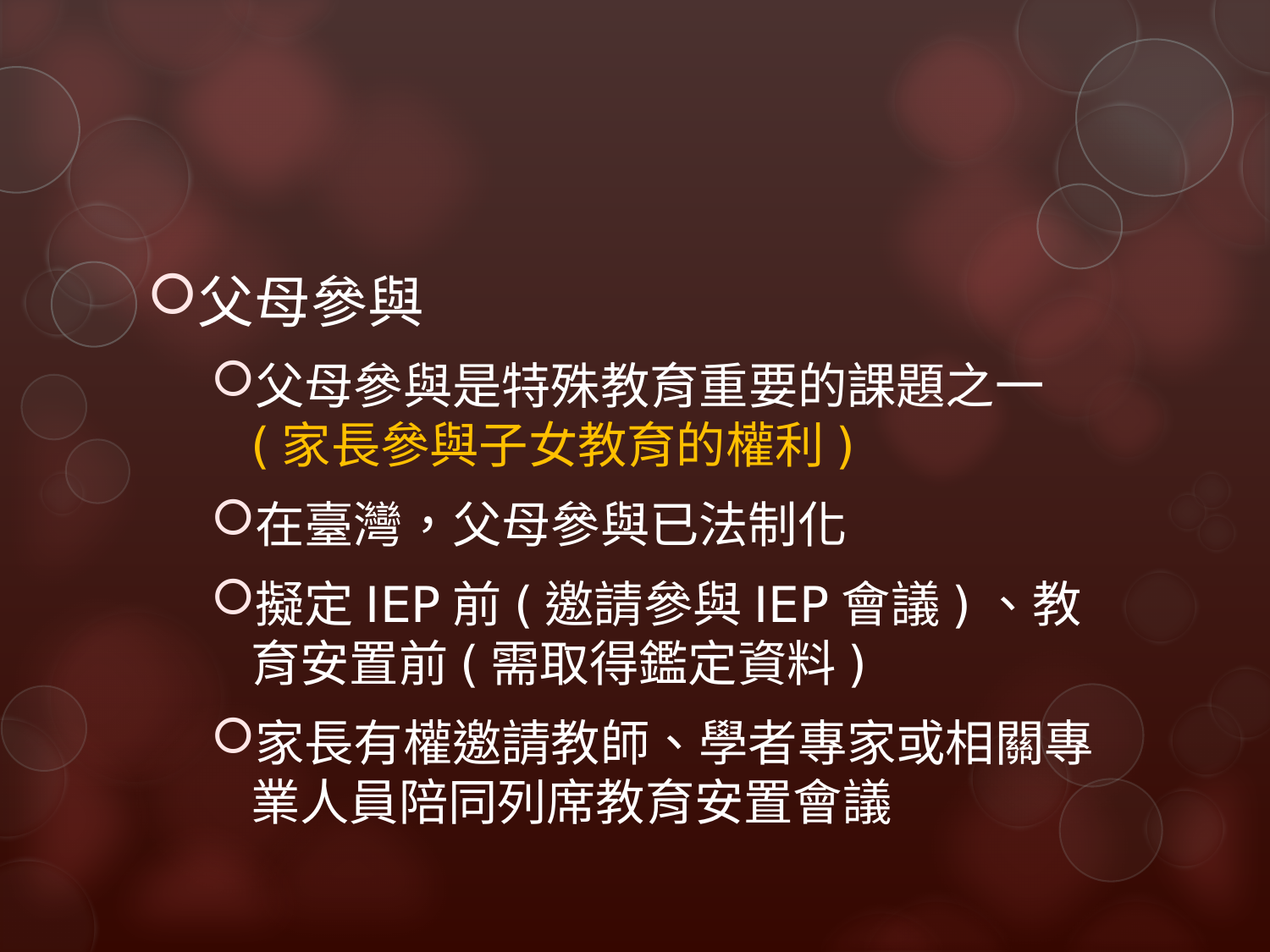

#
父母參與
父母參與是特殊教育重要的課題之一(家長參與子女教育的權利)
在臺灣，父母參與已法制化
擬定IEP前(邀請參與IEP會議)、教育安置前(需取得鑑定資料)
家長有權邀請教師、學者專家或相關專業人員陪同列席教育安置會議